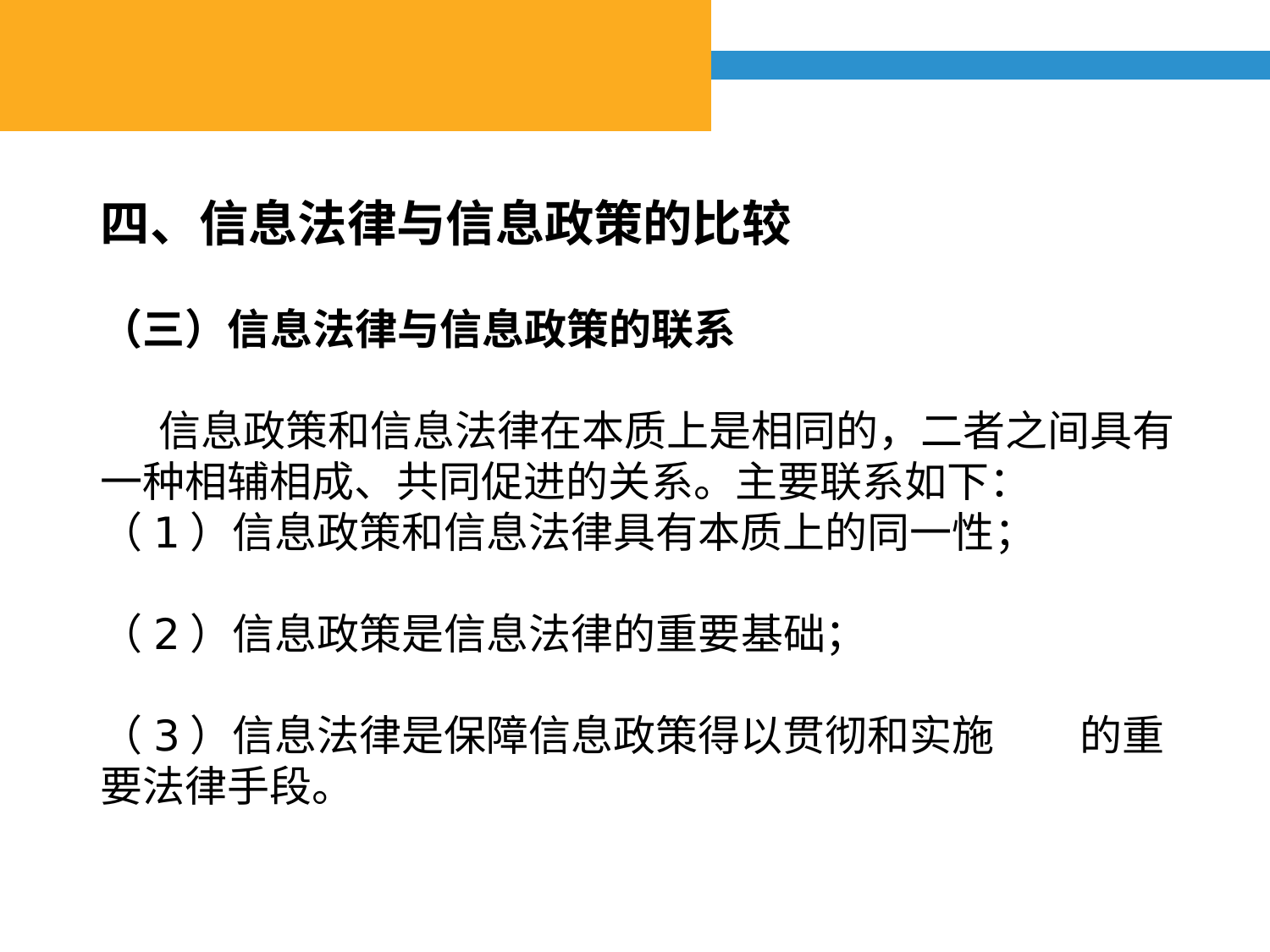

四、信息法律与信息政策的比较

（三）信息法律与信息政策的联系

     信息政策和信息法律在本质上是相同的，二者之间具有一种相辅相成、共同促进的关系。主要联系如下：
（1）信息政策和信息法律具有本质上的同一性；

（2）信息政策是信息法律的重要基础；

（3）信息法律是保障信息政策得以贯彻和实施         的重要法律手段。